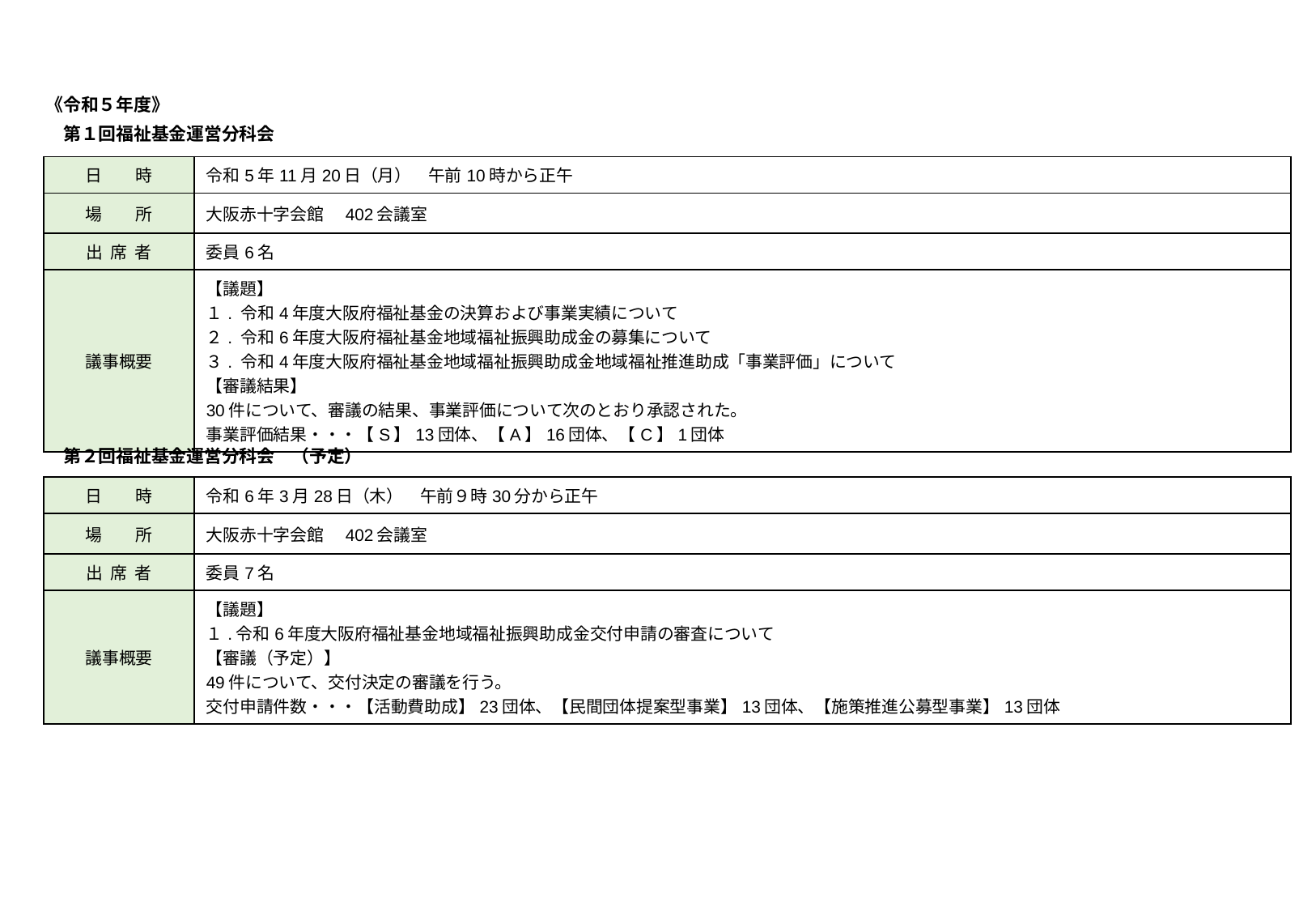

《令和５年度》
　第１回福祉基金運営分科会
| 日　　時 | 令和5年11月20日（月）　午前10時から正午 |
| --- | --- |
| 場　　所 | 大阪赤十字会館　402会議室 |
| 出 席 者 | 委員6名 |
| 議事概要 | 【議題】 １. 令和4年度大阪府福祉基金の決算および事業実績について ２. 令和6年度大阪府福祉基金地域福祉振興助成金の募集について ３. 令和4年度大阪府福祉基金地域福祉振興助成金地域福祉推進助成「事業評価」について 【審議結果】 30件について、審議の結果、事業評価について次のとおり承認された。 事業評価結果・・・【S】13団体、【A】16団体、【C】1団体 |
　第２回福祉基金運営分科会　（予定）
| 日　　時 | 令和6年3月28日（木）　午前９時30分から正午 |
| --- | --- |
| 場　　所 | 大阪赤十字会館　402会議室 |
| 出 席 者 | 委員7名 |
| 議事概要 | 【議題】 １.令和6年度大阪府福祉基金地域福祉振興助成金交付申請の審査について 【審議（予定）】 49件について、交付決定の審議を行う。 交付申請件数・・・【活動費助成】23団体、【民間団体提案型事業】13団体、【施策推進公募型事業】13団体 |